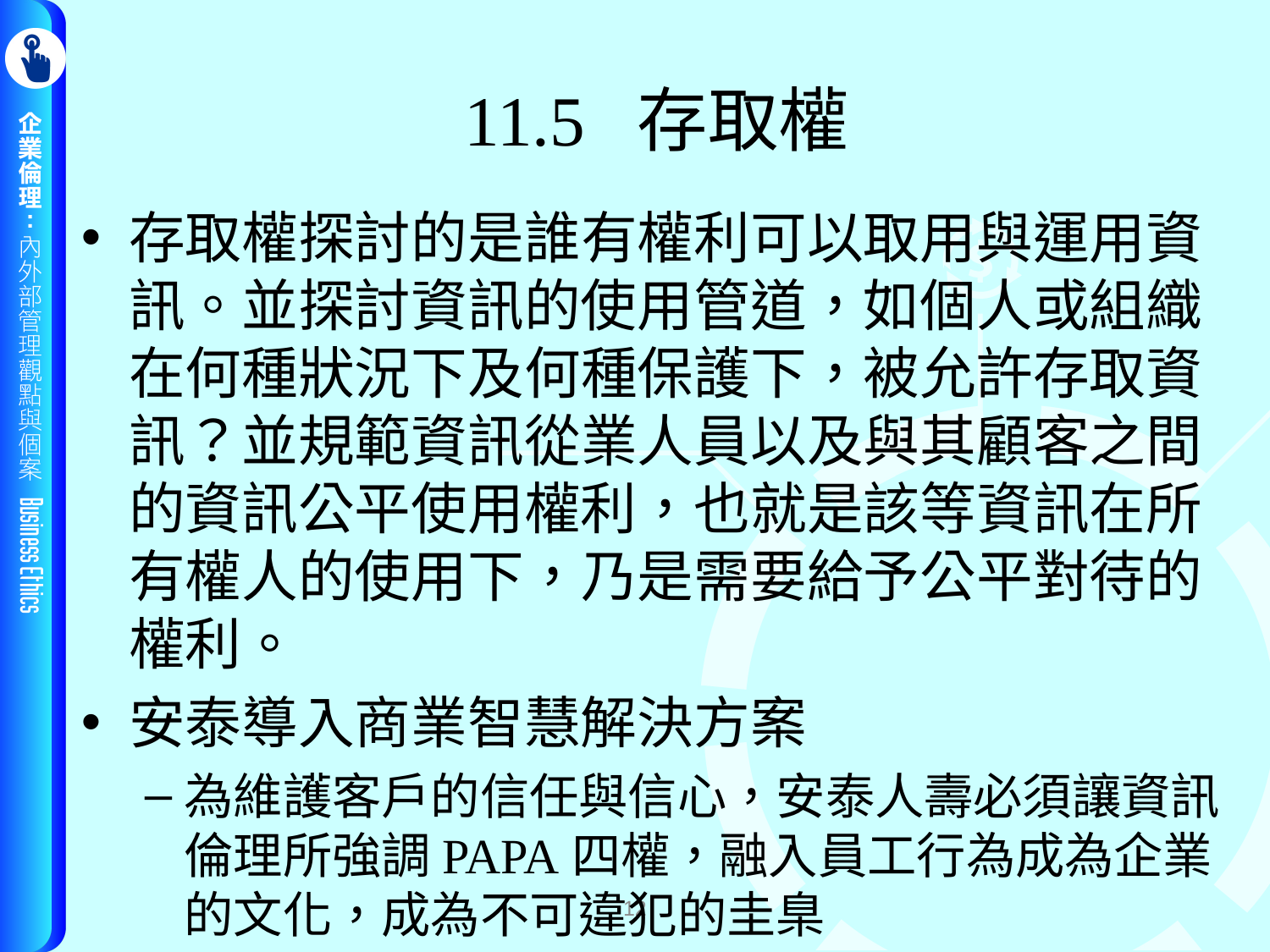

# 11.5  存取權
存取權探討的是誰有權利可以取用與運用資訊。並探討資訊的使用管道，如個人或組織在何種狀況下及何種保護下，被允許存取資訊？並規範資訊從業人員以及與其顧客之間的資訊公平使用權利，也就是該等資訊在所有權人的使用下，乃是需要給予公平對待的權利。
安泰導入商業智慧解決方案
為維護客戶的信任與信心，安泰人壽必須讓資訊倫理所強調PAPA四權，融入員工行為成為企業的文化，成為不可違犯的圭臬
12